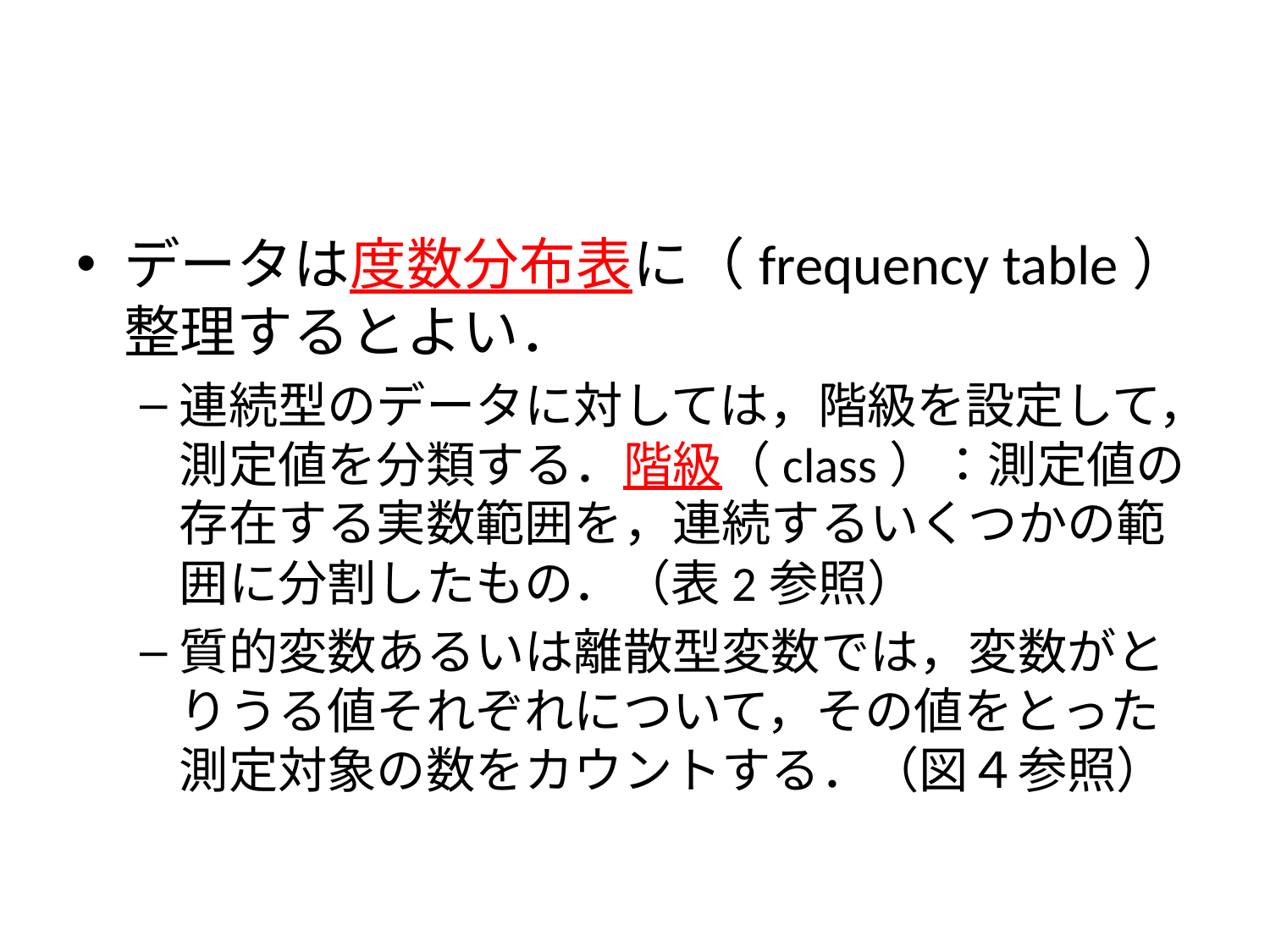

#
データは度数分布表に（frequency table）整理するとよい．
連続型のデータに対しては，階級を設定して，測定値を分類する．階級（class）：測定値の存在する実数範囲を，連続するいくつかの範囲に分割したもの．（表2参照）
質的変数あるいは離散型変数では，変数がとりうる値それぞれについて，その値をとった測定対象の数をカウントする．（図４参照）